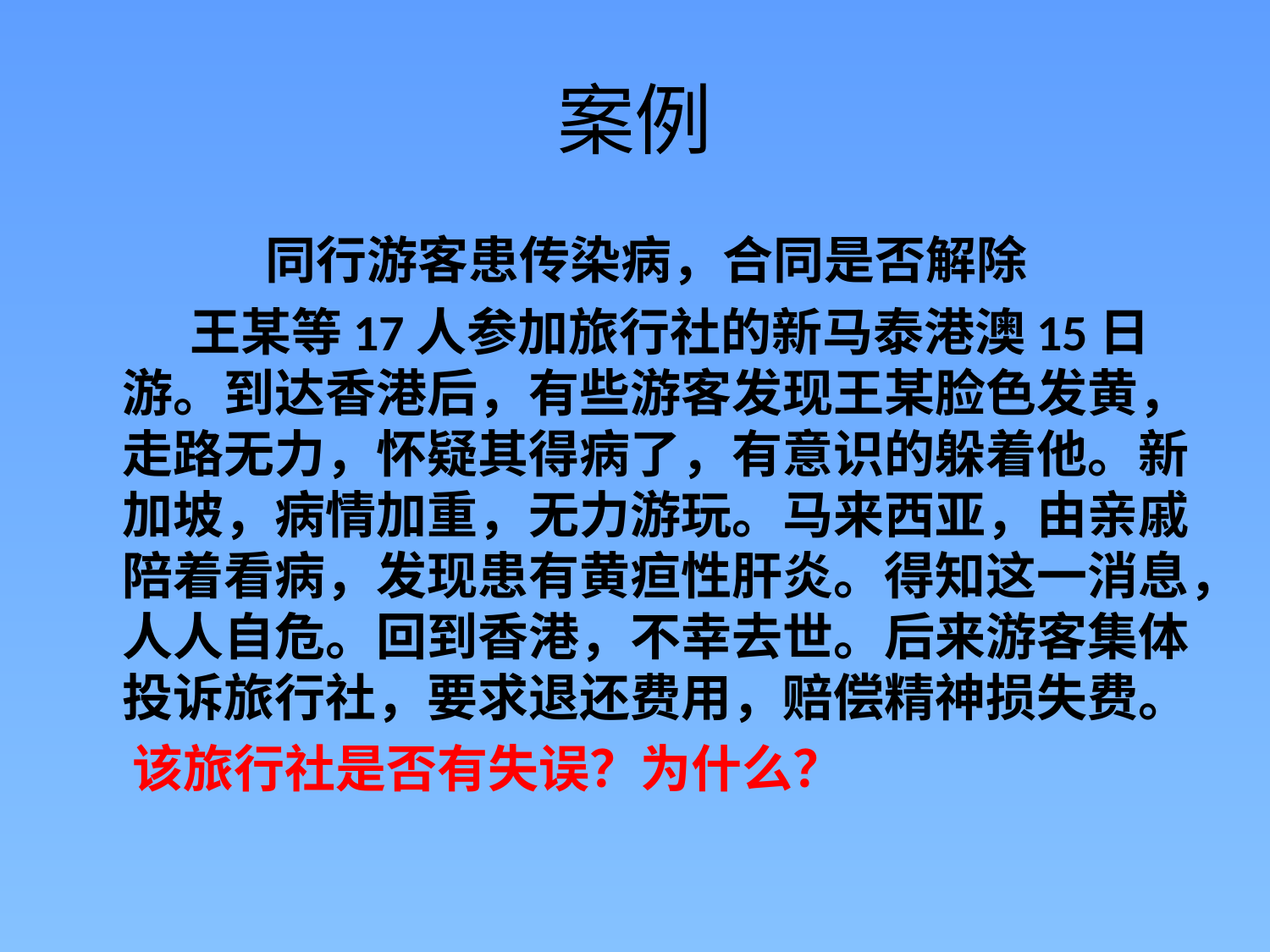

# 案例
 同行游客患传染病，合同是否解除
         王某等17人参加旅行社的新马泰港澳15日游。到达香港后，有些游客发现王某脸色发黄，走路无力，怀疑其得病了，有意识的躲着他。新加坡，病情加重，无力游玩。马来西亚，由亲戚陪着看病，发现患有黄疸性肝炎。得知这一消息，人人自危。回到香港，不幸去世。后来游客集体投诉旅行社，要求退还费用，赔偿精神损失费。
    该旅行社是否有失误？为什么？